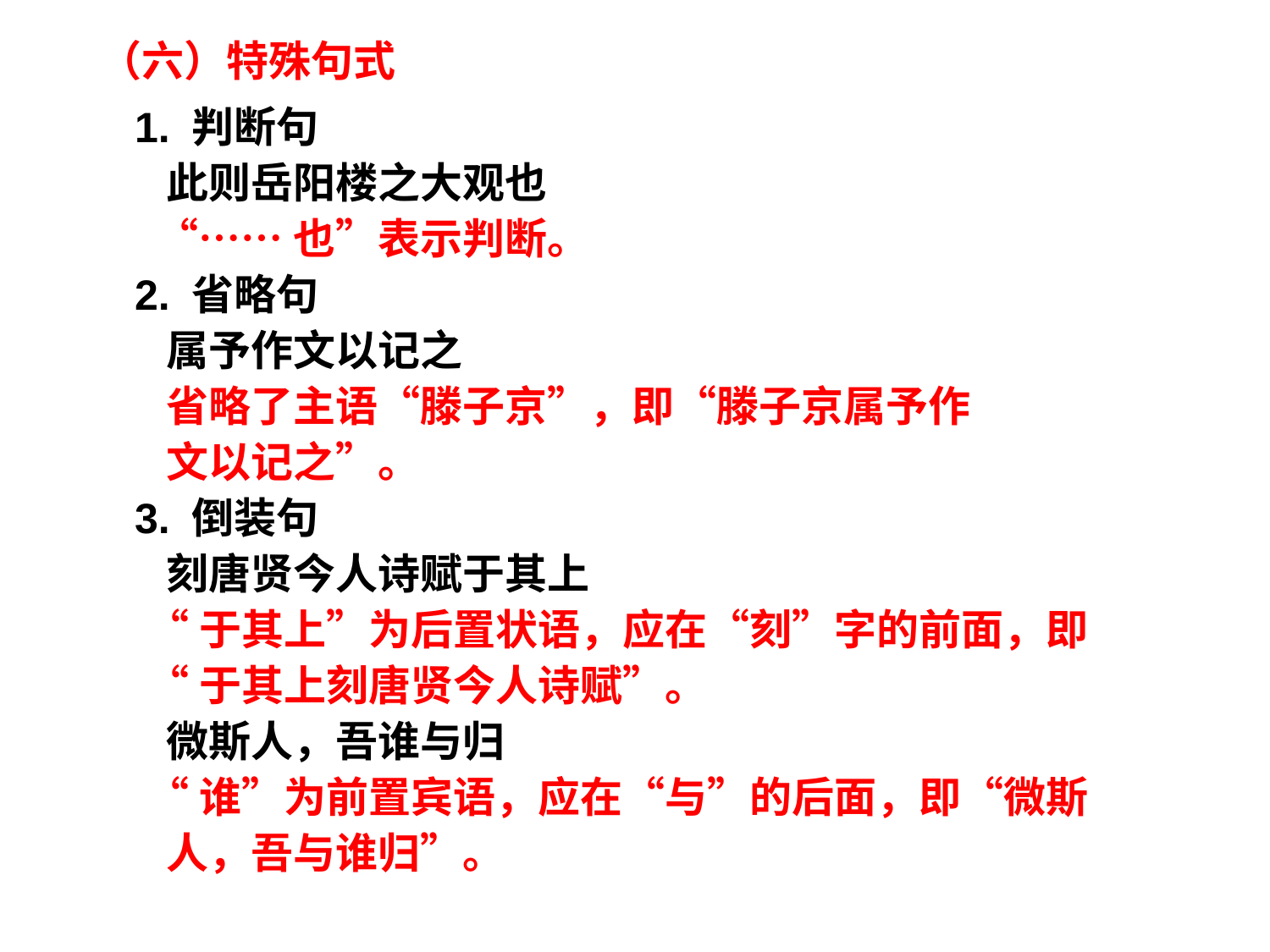

（六）特殊句式
   1. 判断句
      此则岳阳楼之大观也
      “……也”表示判断。
   2. 省略句
      属予作文以记之
      省略了主语“滕子京”，即“滕子京属予作
      文以记之”。
   3. 倒装句
      刻唐贤今人诗赋于其上
     “于其上”为后置状语，应在“刻”字的前面，即
     “于其上刻唐贤今人诗赋”。
      微斯人，吾谁与归
     “谁”为前置宾语，应在“与”的后面，即“微斯
      人，吾与谁归”。